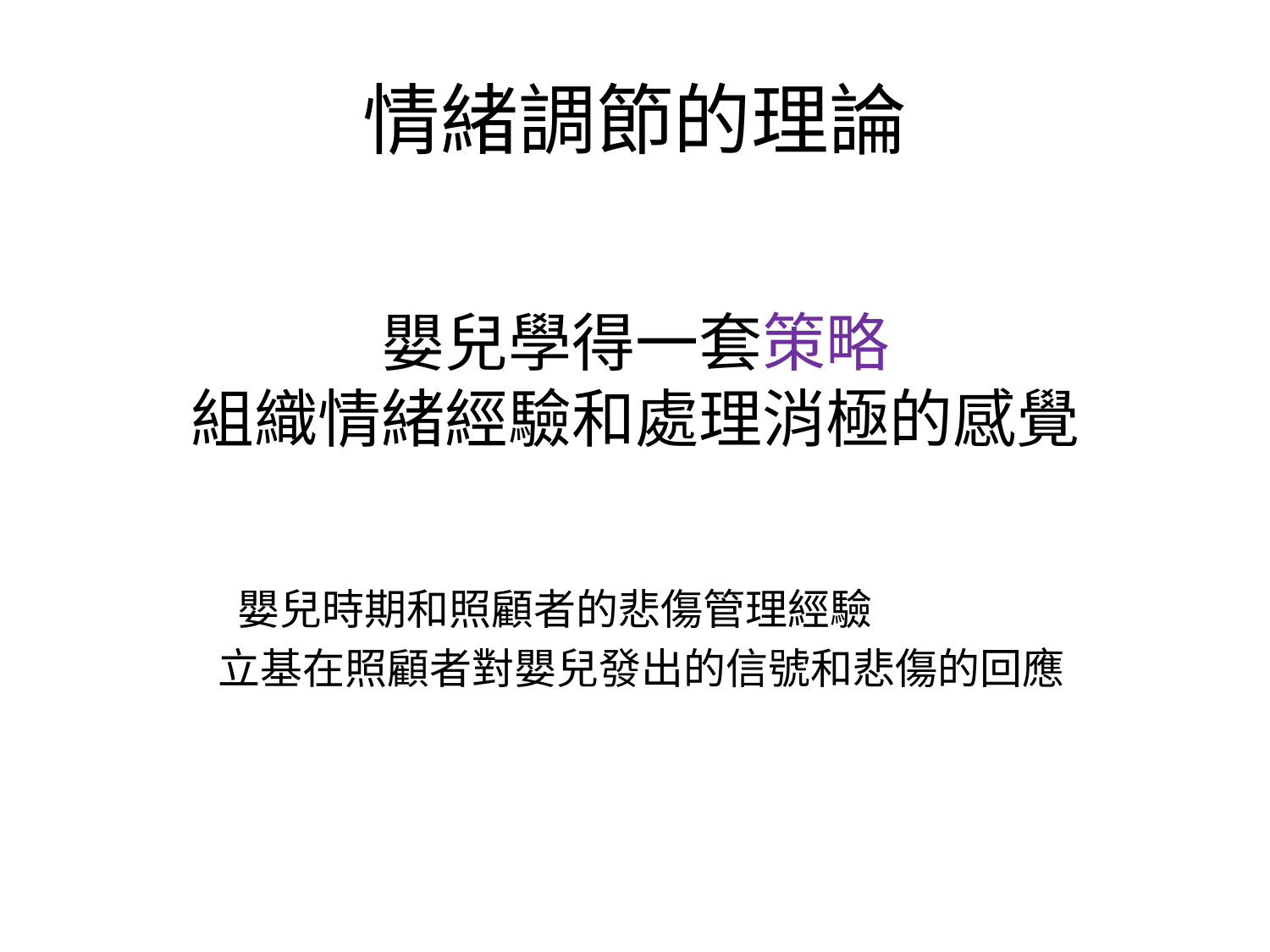

# 情緒調節的理論
嬰兒學得一套策略
組織情緒經驗和處理消極的感覺
 嬰兒時期和照顧者的悲傷管理經驗
立基在照顧者對嬰兒發出的信號和悲傷的回應